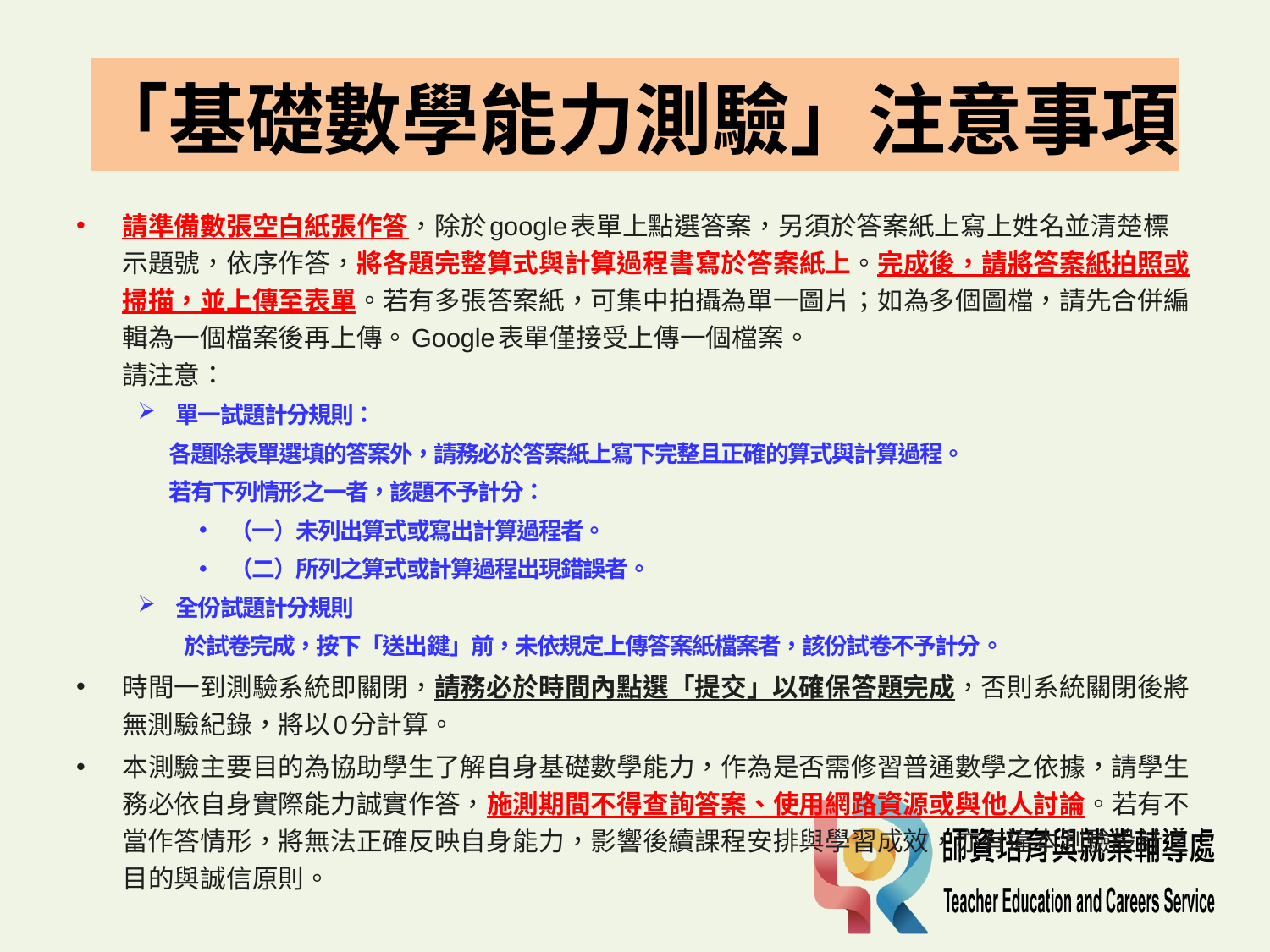

# 「基礎數學能力測驗」注意事項
請準備數張空白紙張作答，除於google表單上點選答案，另須於答案紙上寫上姓名並清楚標示題號，依序作答，將各題完整算式與計算過程書寫於答案紙上。完成後，請將答案紙拍照或掃描，並上傳至表單。若有多張答案紙，可集中拍攝為單一圖片；如為多個圖檔，請先合併編輯為一個檔案後再上傳。Google表單僅接受上傳一個檔案。
請注意：
單一試題計分規則：
         各題除表單選填的答案外，請務必於答案紙上寫下完整且正確的算式與計算過程。
         若有下列情形之一者，該題不予計分：
（一）未列出算式或寫出計算過程者。
（二）所列之算式或計算過程出現錯誤者。
全份試題計分規則
於試卷完成，按下「送出鍵」前，未依規定上傳答案紙檔案者，該份試卷不予計分。
時間一到測驗系統即關閉，請務必於時間內點選「提交」以確保答題完成，否則系統關閉後將無測驗紀錄，將以0分計算。
本測驗主要目的為協助學生了解自身基礎數學能力，作為是否需修習普通數學之依據，請學生務必依自身實際能力誠實作答，施測期間不得查詢答案、使用網路資源或與他人討論。若有不當作答情形，將無法正確反映自身能力，影響後續課程安排與學習成效，亦有違本測驗設計之目的與誠信原則。